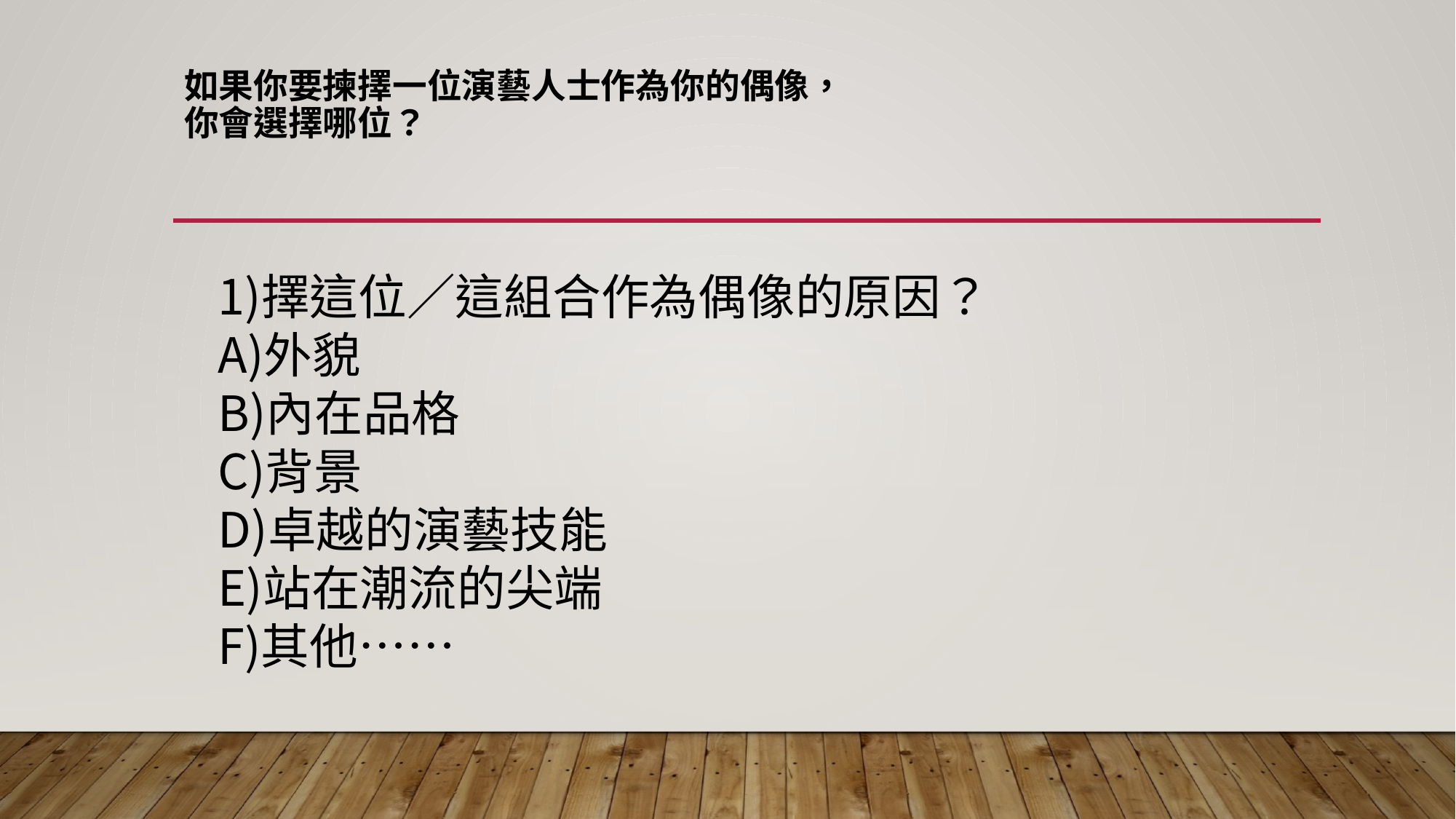

# 如果你要揀擇一位演藝人士作為你的偶像， 你會選擇哪位？

擇這位／這組合作為偶像的原因？
外貌
內在品格
背景
卓越的演藝技能
站在潮流的尖端
其他……